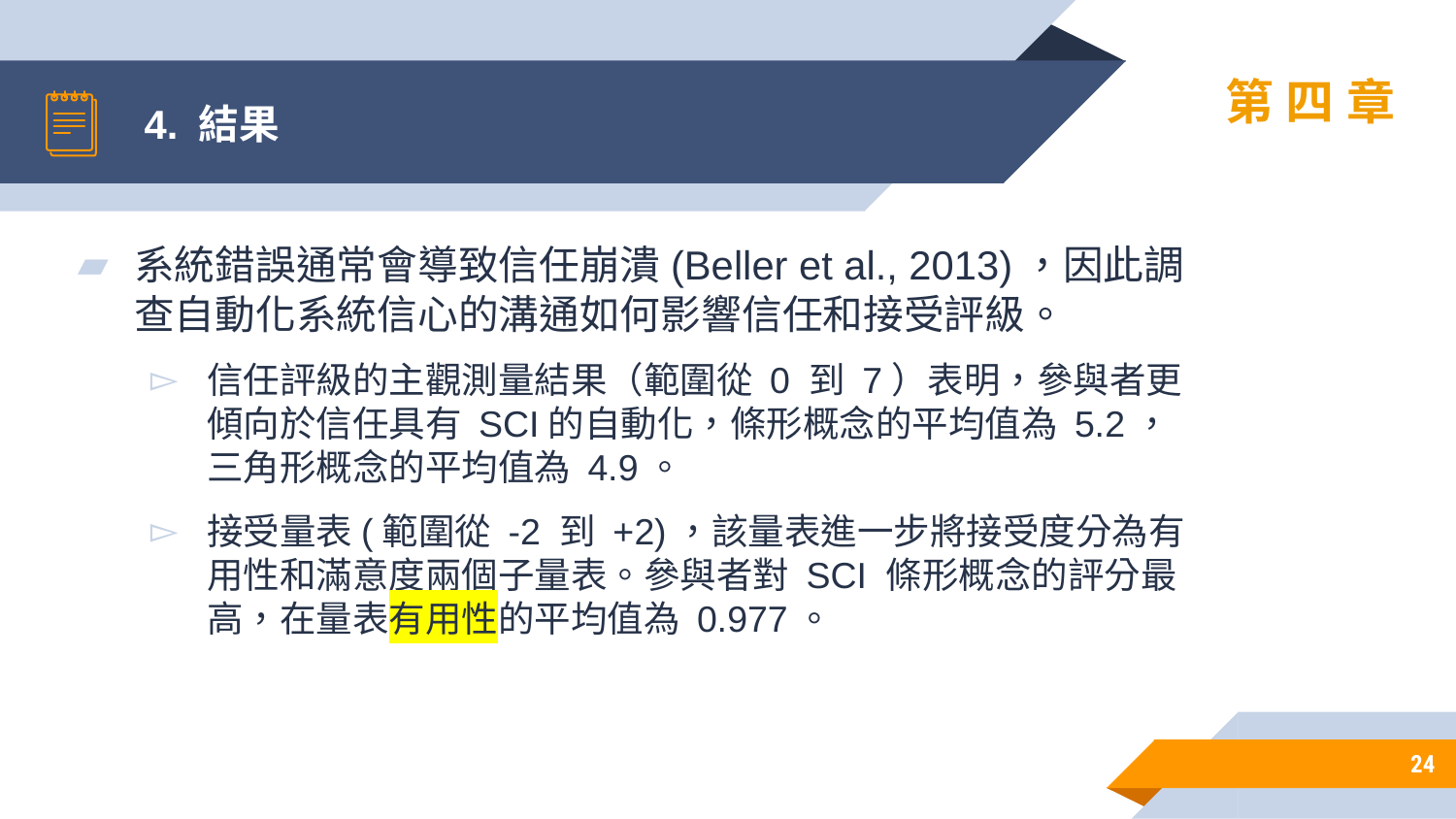

# 4. 結果
第四章

系統錯誤通常會導致信任崩潰(Beller et al., 2013)，因此調查自動化系統信心的溝通如何影響信任和接受評級。
信任評級的主觀測量結果（範圍從 0 到 7）表明，參與者更傾向於信任具有 SCI的自動化，條形概念的平均值為 5.2，三角形概念的平均值為 4.9。
接受量表(範圍從 -2 到 +2)，該量表進一步將接受度分為有用性和滿意度兩個子量表。參與者對 SCI 條形概念的評分最高，在量表有用性的平均值為 0.977。
24